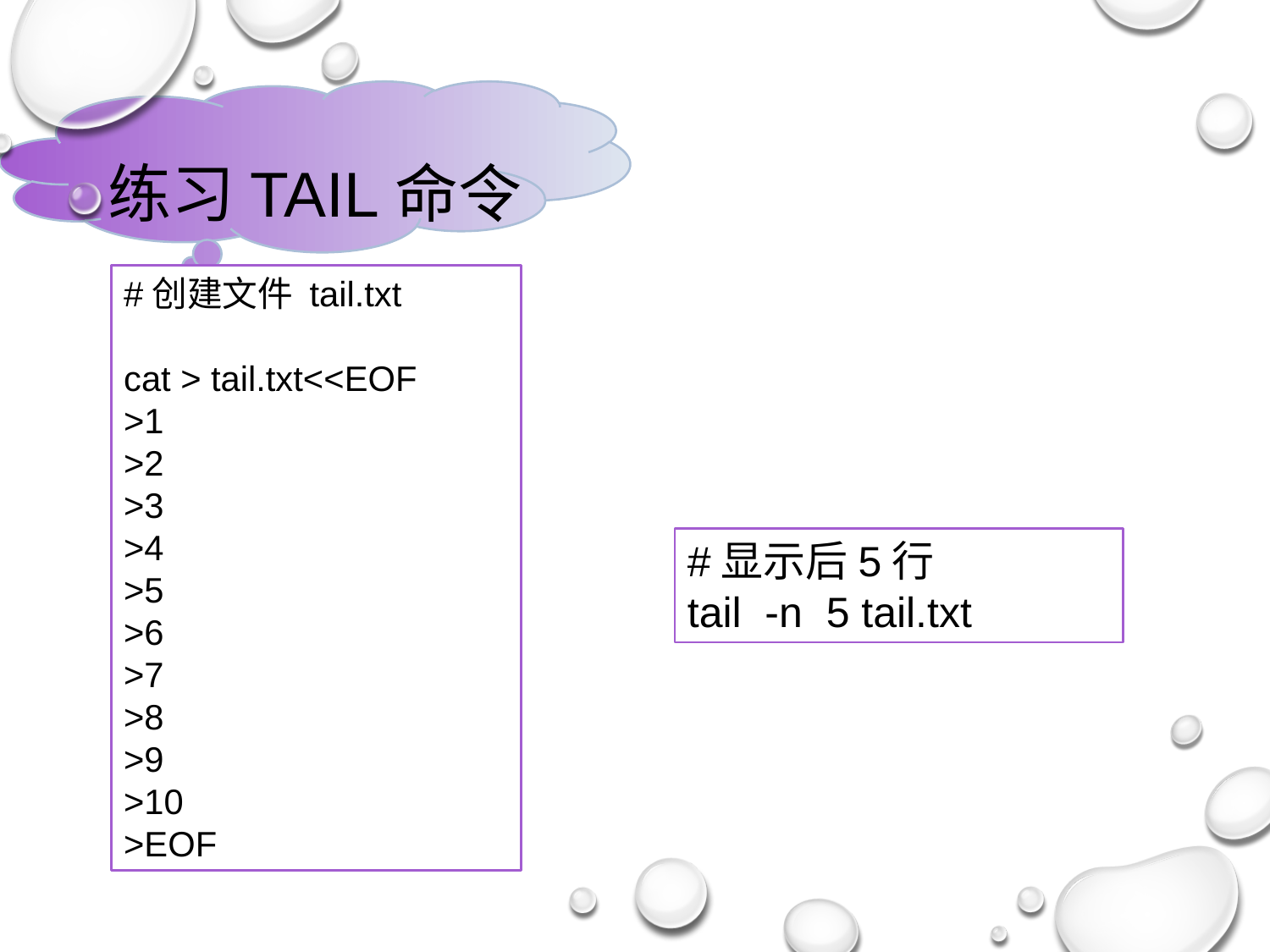

# 练习tail命令
#创建文件 tail.txt

cat > tail.txt<<EOF
>1
>2
>3
>4
>5
>6
>7
>8
>9
>10
>EOF
#显示后5行
tail  -n  5 tail.txt